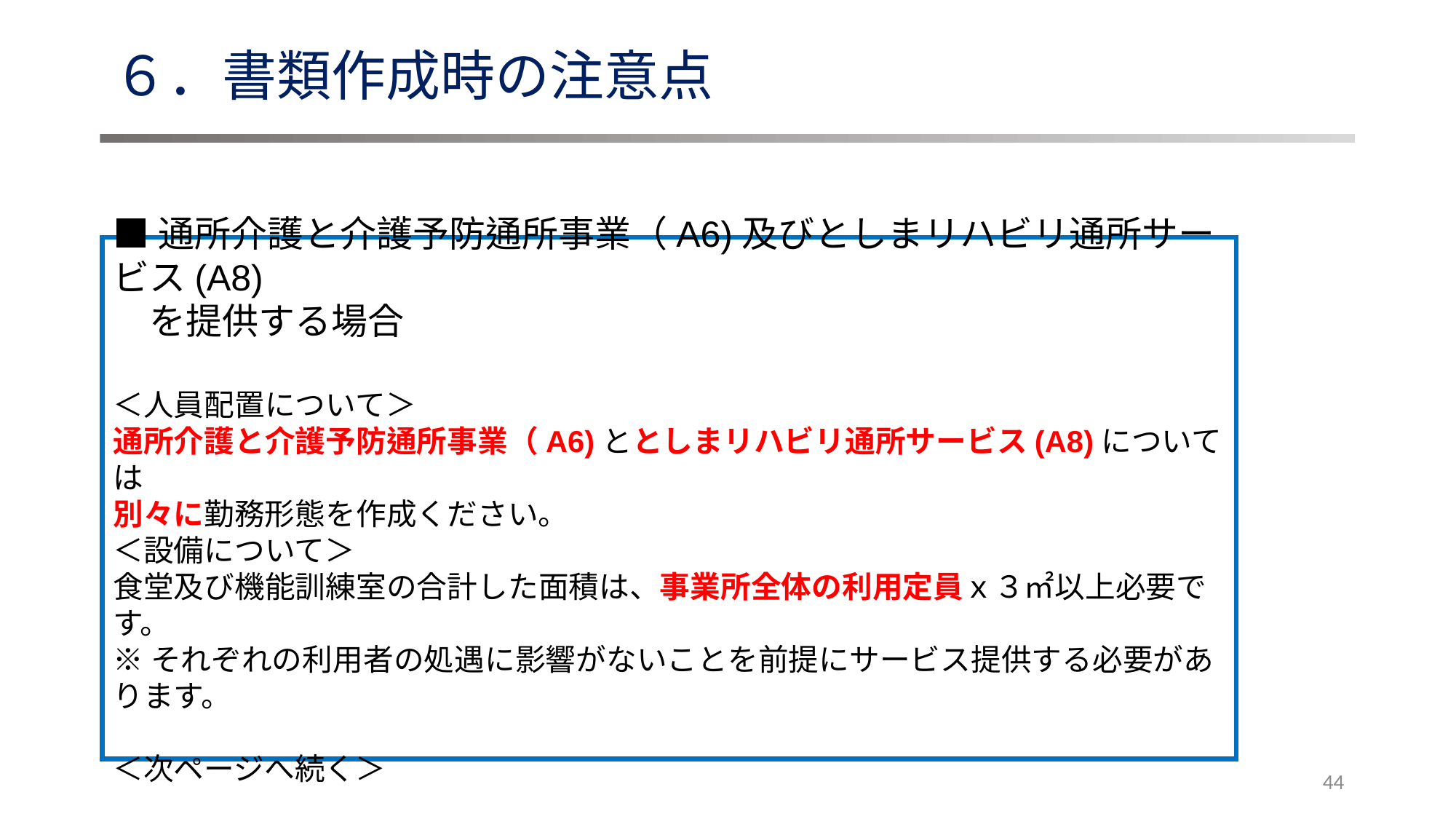

# ６．書類作成時の注意点

■通所介護と介護予防通所事業（A6)及びとしまリハビリ通所サービス(A8)
　を提供する場合

＜人員配置について＞
通所介護と介護予防通所事業（A6)ととしまリハビリ通所サービス(A8)については
別々に勤務形態を作成ください。
＜設備について＞
食堂及び機能訓練室の合計した面積は、事業所全体の利用定員ｘ３㎡以上必要です。
※それぞれの利用者の処遇に影響がないことを前提にサービス提供する必要があります。

＜次ページへ続く＞
44